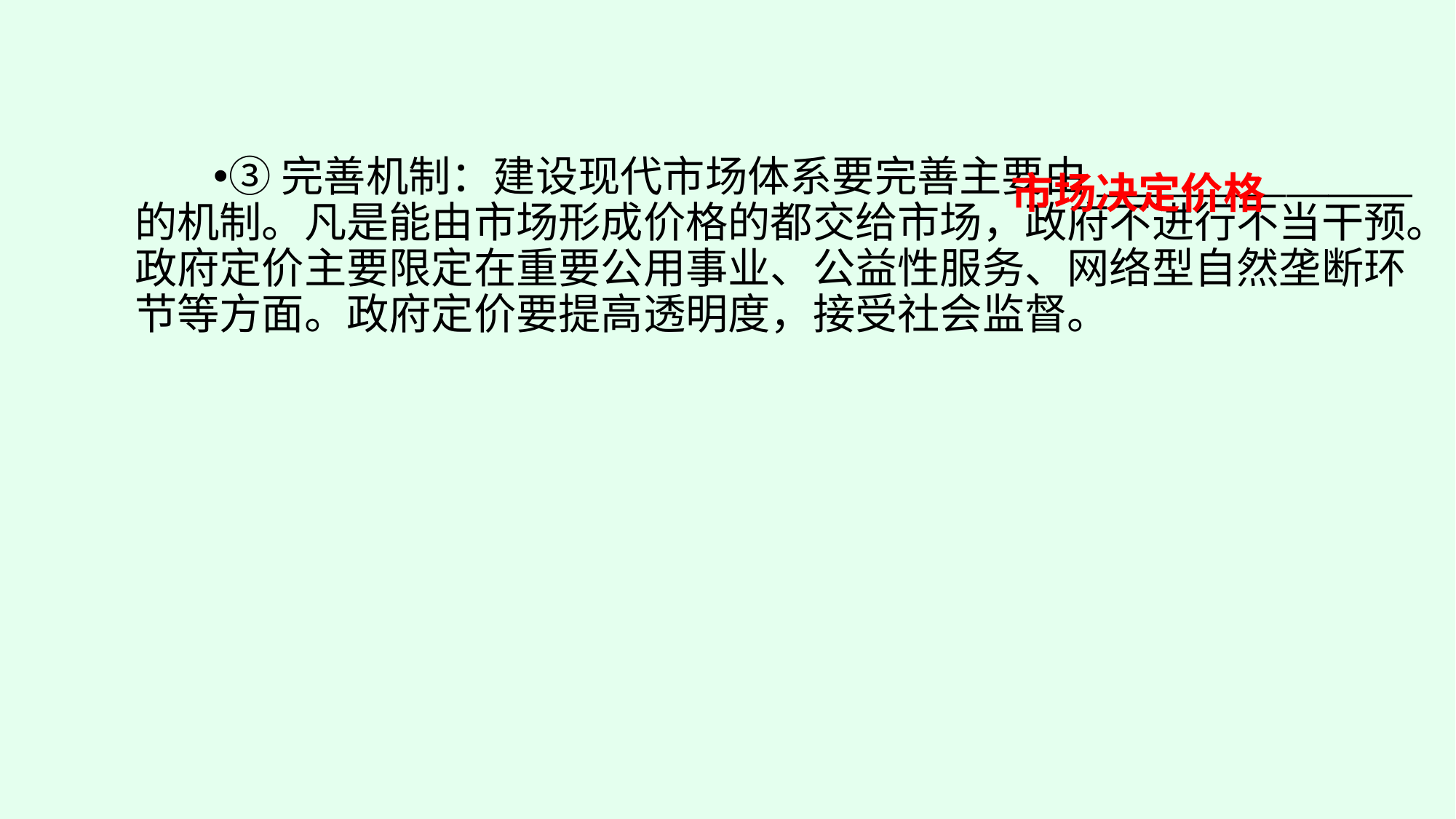

③完善机制：建设现代市场体系要完善主要由_______________的机制。凡是能由市场形成价格的都交给市场，政府不进行不当干预。政府定价主要限定在重要公用事业、公益性服务、网络型自然垄断环节等方面。政府定价要提高透明度，接受社会监督。

市场决定价格